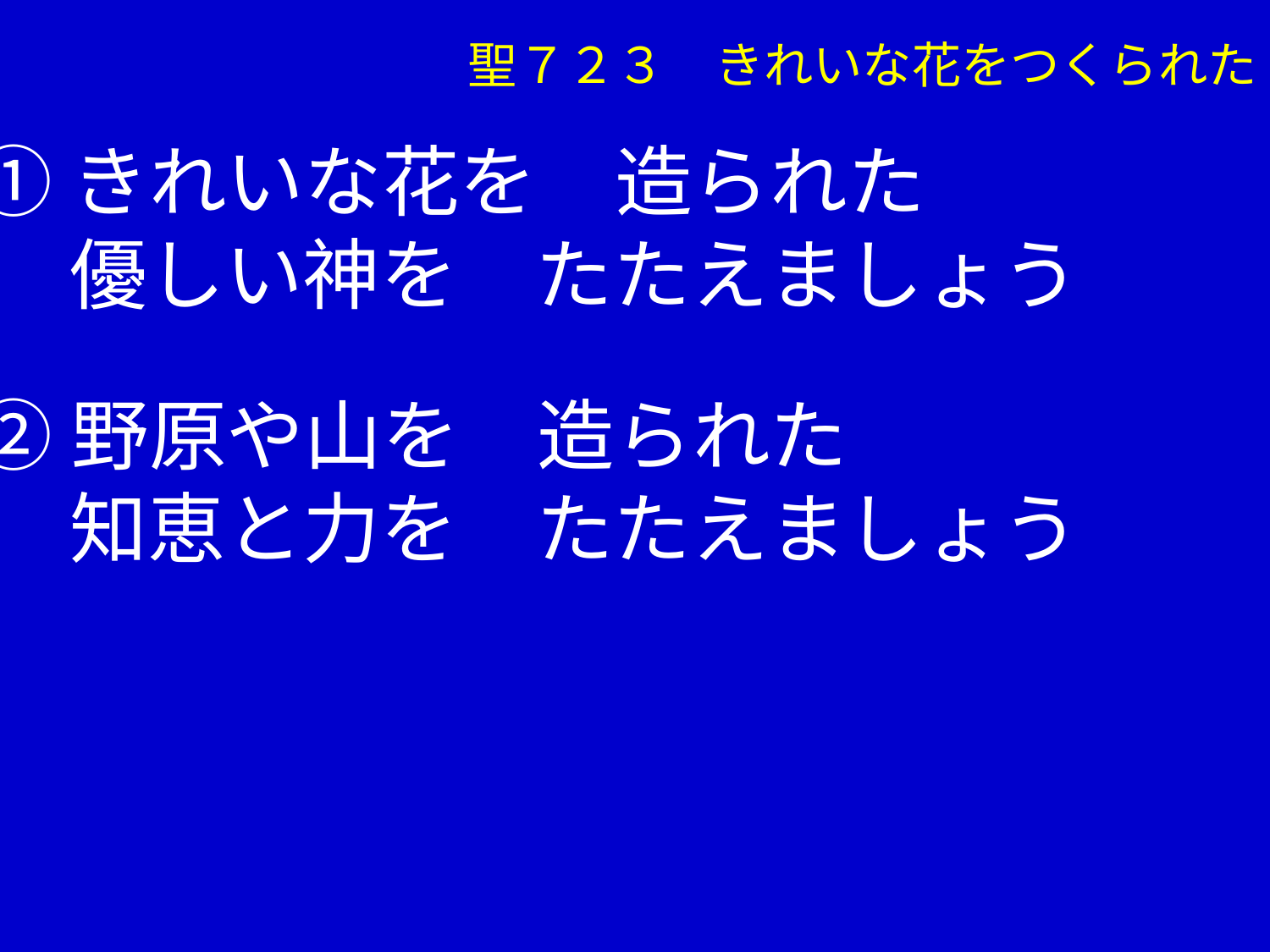

聖７２３　きれいな花をつくられた
①きれいな花を　造られた
　 優しい神を　たたえましょう

②野原や山を　造られた
　 知恵と力を　たたえましょう